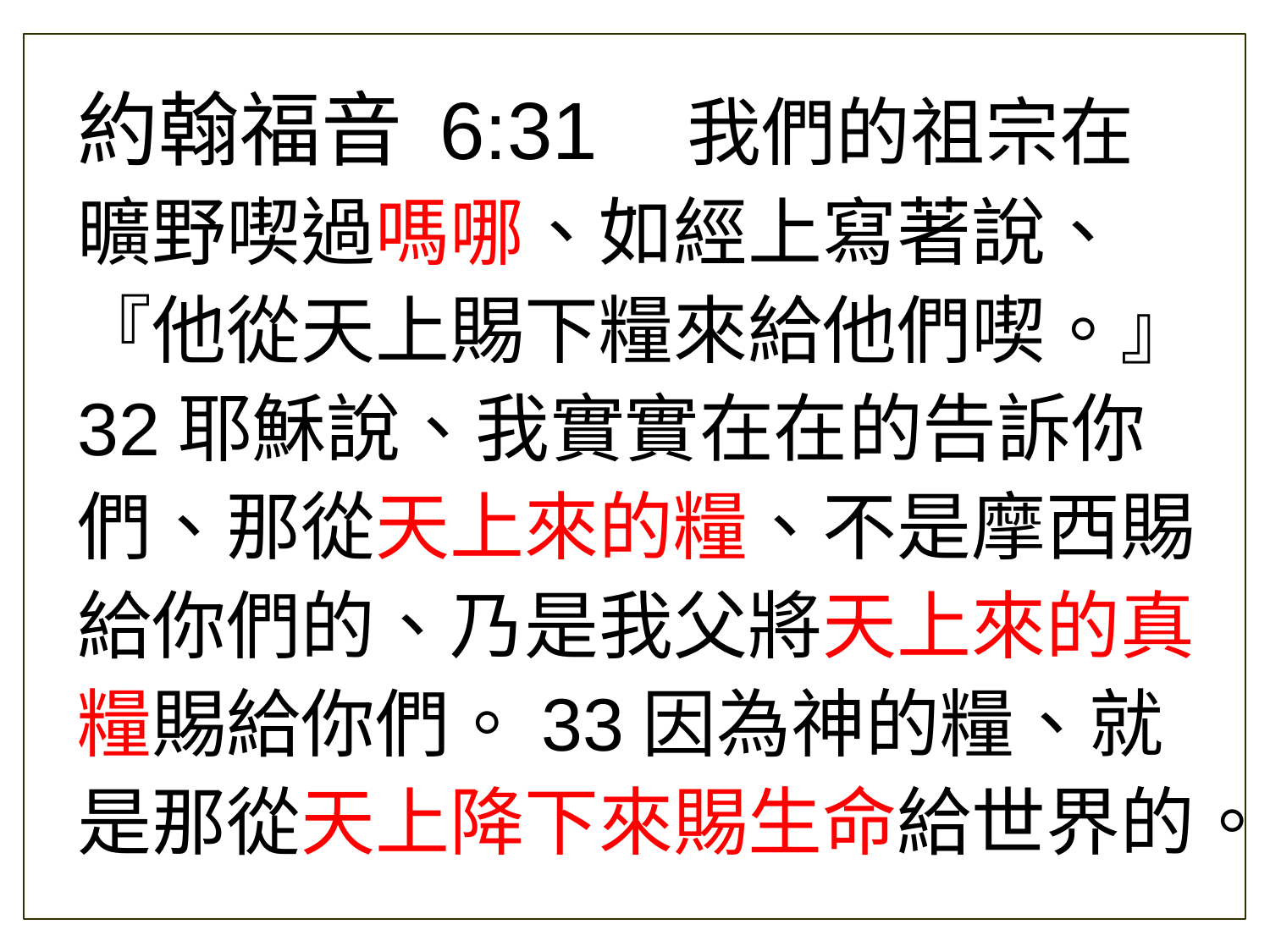

約翰福音 6:31	我們的祖宗在曠野喫過嗎哪、如經上寫著說、『他從天上賜下糧來給他們喫。』32耶穌說、我實實在在的告訴你們、那從天上來的糧、不是摩西賜給你們的、乃是我父將天上來的真糧賜給你們。33因為神的糧、就是那從天上降下來賜生命給世界的。